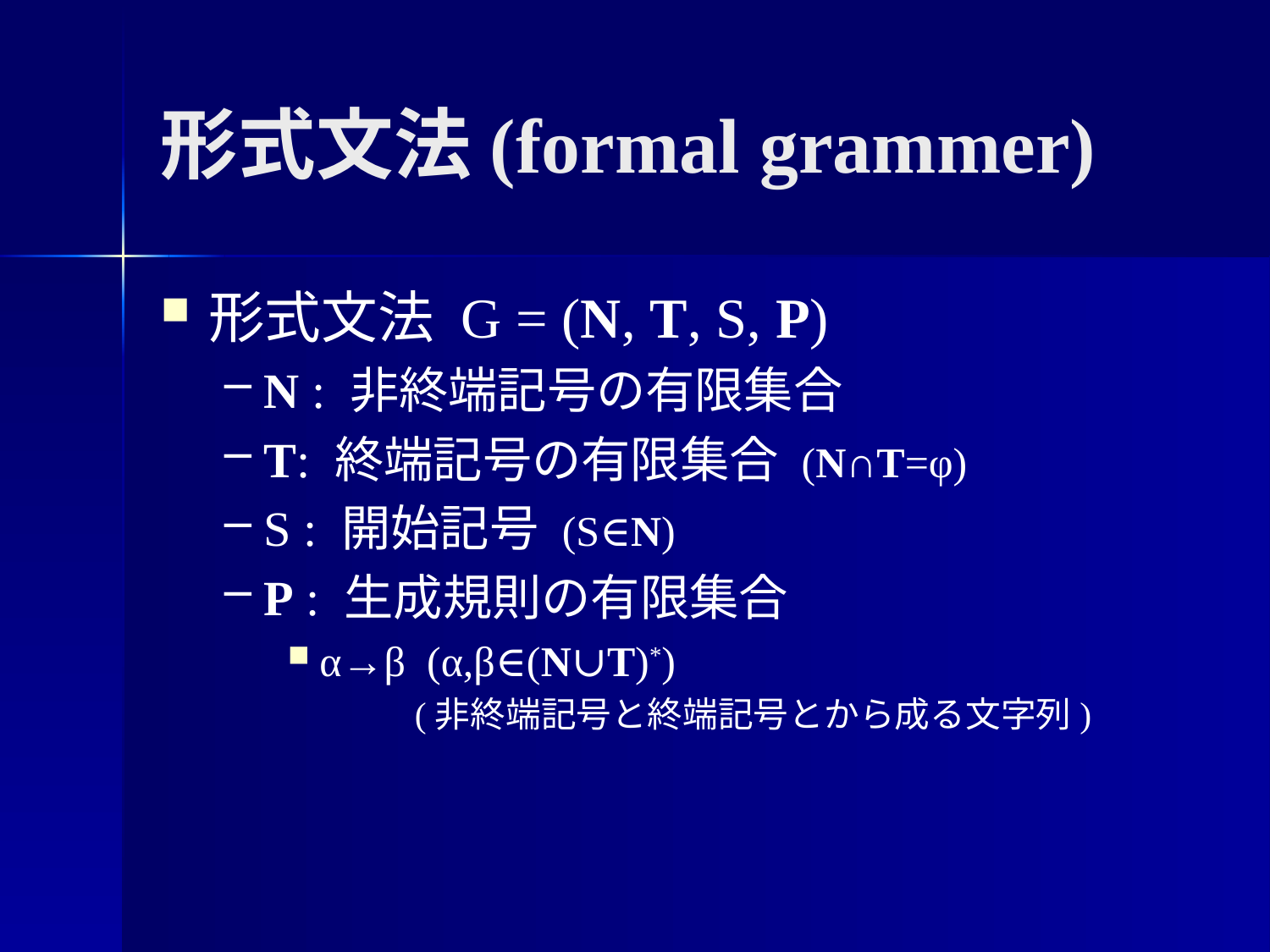

# 形式文法(formal grammer)
形式文法 G = (N, T, S, P)
N : 非終端記号の有限集合
T: 終端記号の有限集合 (N∩T=φ)
S : 開始記号 (S∈N)
P : 生成規則の有限集合
α→β  (α,β∈(N∪T)*)
(非終端記号と終端記号とから成る文字列)